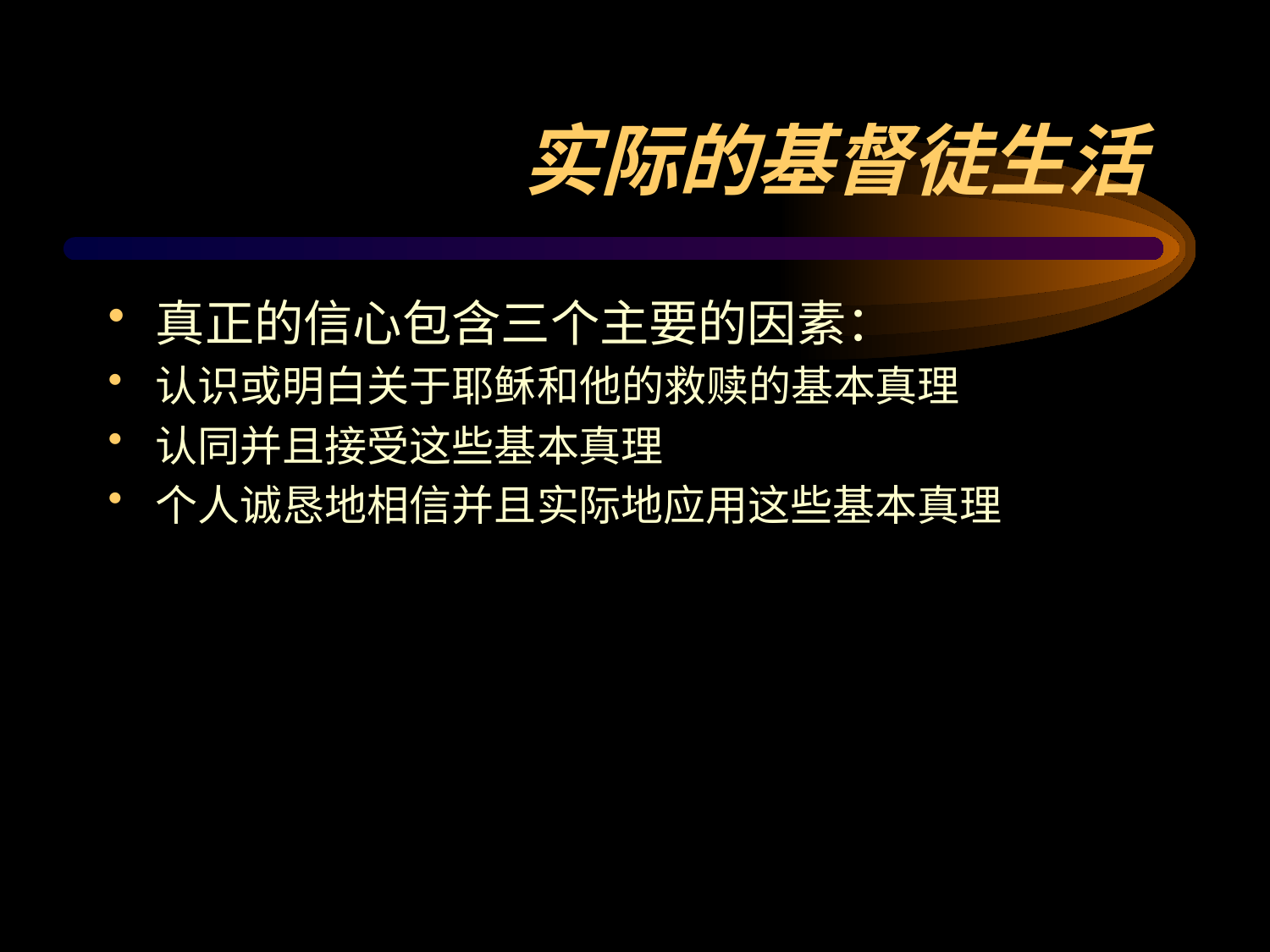

实际的基督徒生活
真正的信心包含三个主要的因素：
认识或明白关于耶稣和他的救赎的基本真理
认同并且接受这些基本真理
个人诚恳地相信并且实际地应用这些基本真理